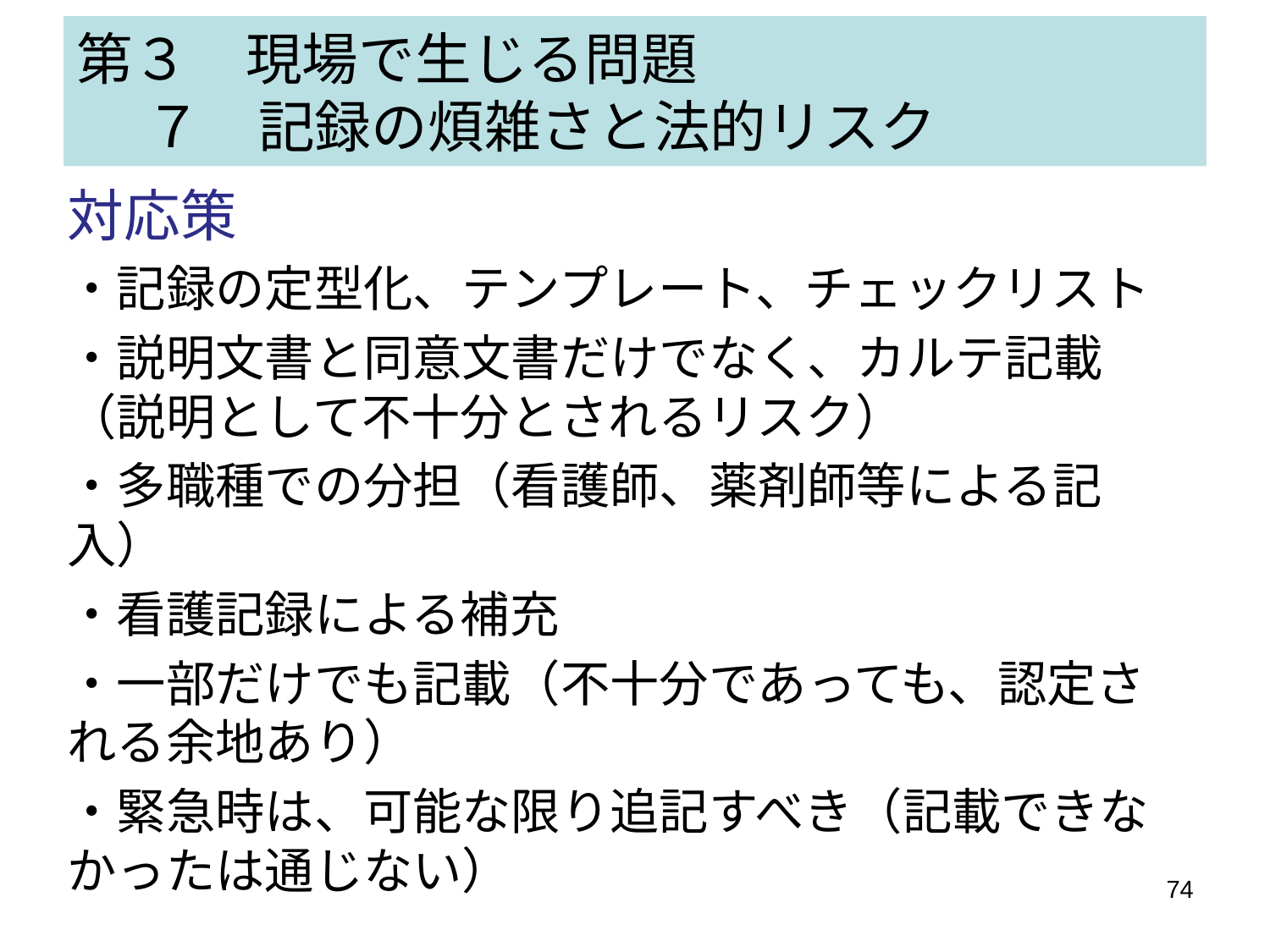

# 第３　現場で生じる問題 　 ７　記録の煩雑さと法的リスク
対応策
・記録の定型化、テンプレート、チェックリスト
・説明文書と同意文書だけでなく、カルテ記載（説明として不十分とされるリスク）
・多職種での分担（看護師、薬剤師等による記入）
・看護記録による補充
・一部だけでも記載（不十分であっても、認定される余地あり）
・緊急時は、可能な限り追記すべき（記載できなかったは通じない）

74